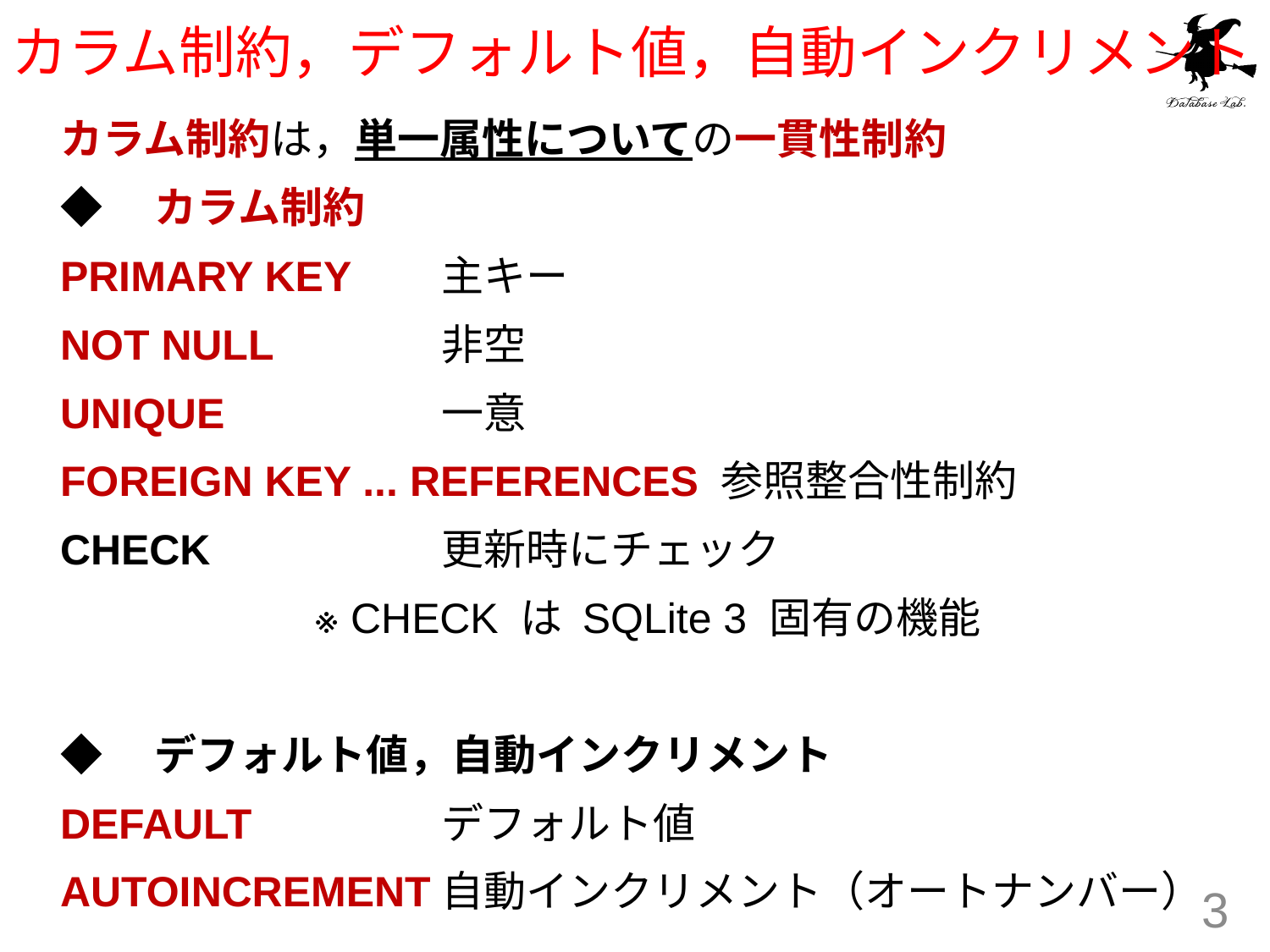

# カラム制約，デフォルト値，自動インクリメント
カラム制約は，単一属性についての一貫性制約
◆　カラム制約
PRIMARY KEY	主キー
NOT NULL		非空
UNIQUE		一意
FOREIGN KEY ... REFERENCES 参照整合性制約
CHECK 		更新時にチェック
		※ CHECK は SQLite 3 固有の機能

◆　デフォルト値，自動インクリメント
DEFAULT		デフォルト値
AUTOINCREMENT	自動インクリメント（オートナンバー）
3